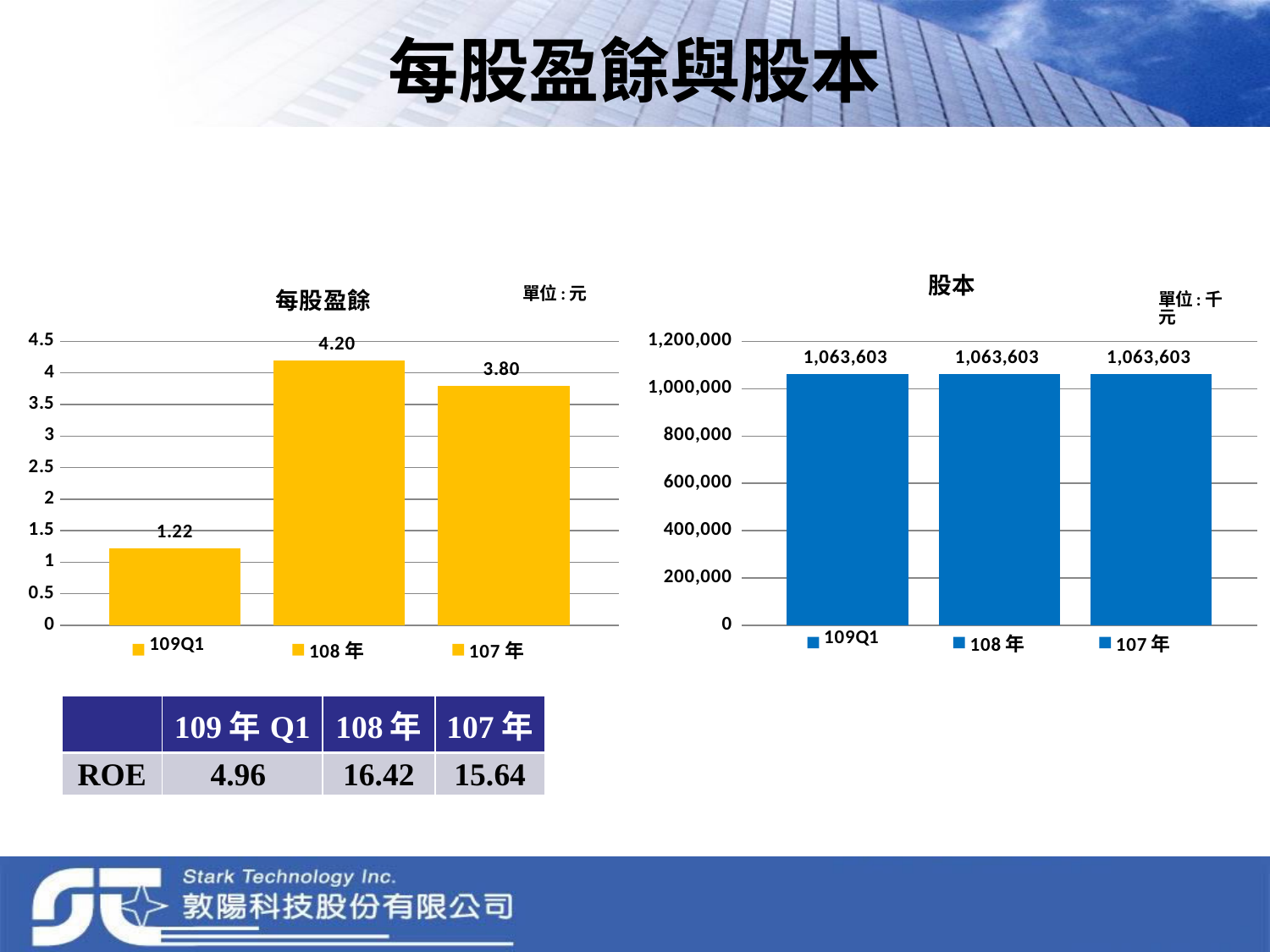

# 每股盈餘與股本

### Chart: 每股盈餘

| Category | 109Q1 | 108年 | 107年 |
|---|---|---|---|
| 每股盈餘 | 1.22 | 4.2 | 3.8 |

### Chart: 股本

| Category | 109Q1 | 108年 | 107年 |
|---|---|---|---|
| 股本 | 1063603.0 | 1063603.0 | 1063603.0 |
|  | 109年Q1 | 108年 | 107年 |
| --- | --- | --- | --- |
| ROE | 4.96 | 16.42 | 15.64 |